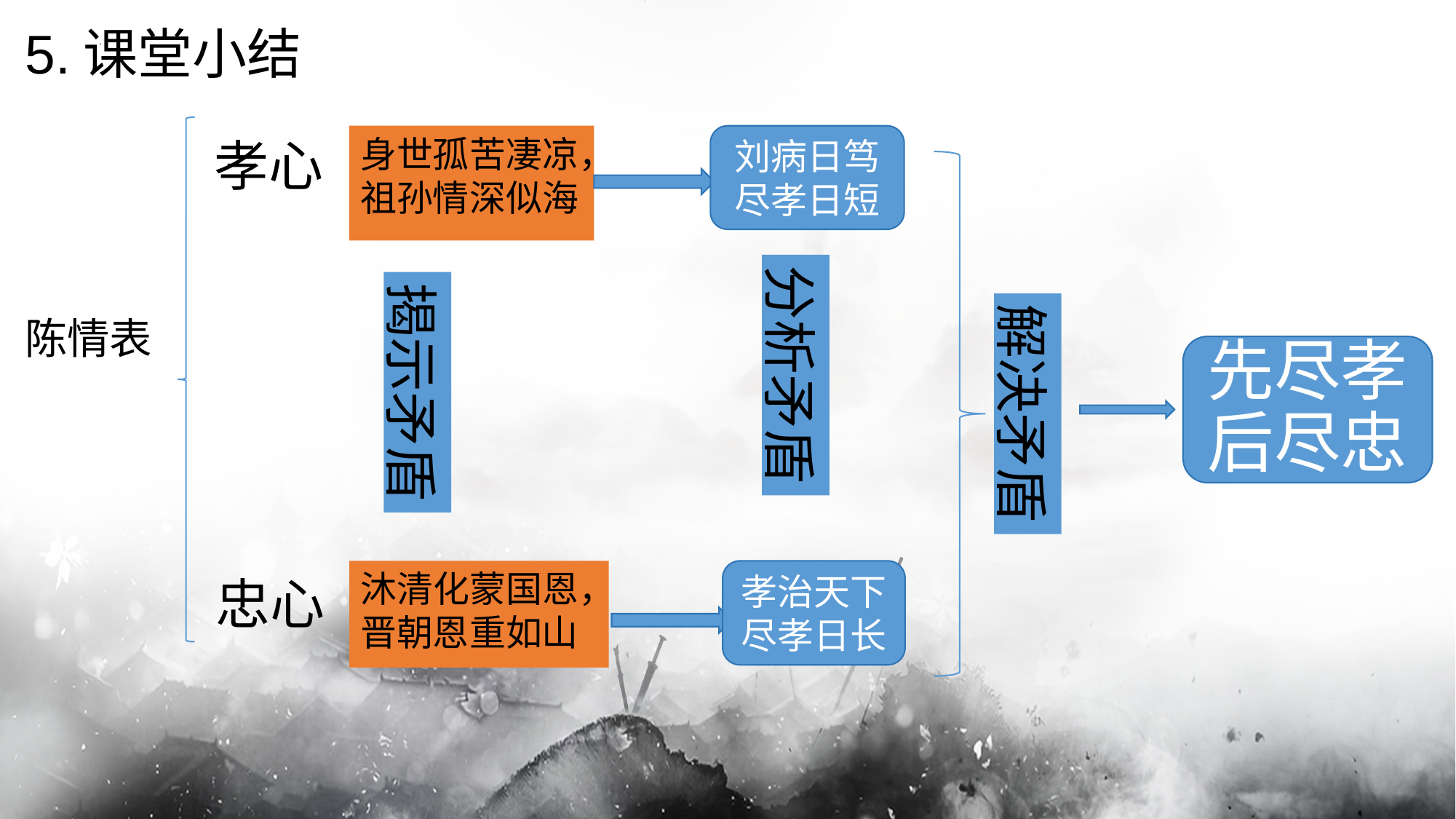

5.课堂小结

孝心
身世孤苦凄凉，
祖孙情深似海
刘病日笃
尽孝日短

分析矛盾
揭示矛盾
解决矛盾
陈情表
先尽孝
后尽忠

沐清化蒙国恩，
晋朝恩重如山
孝治天下
尽孝日长
忠心